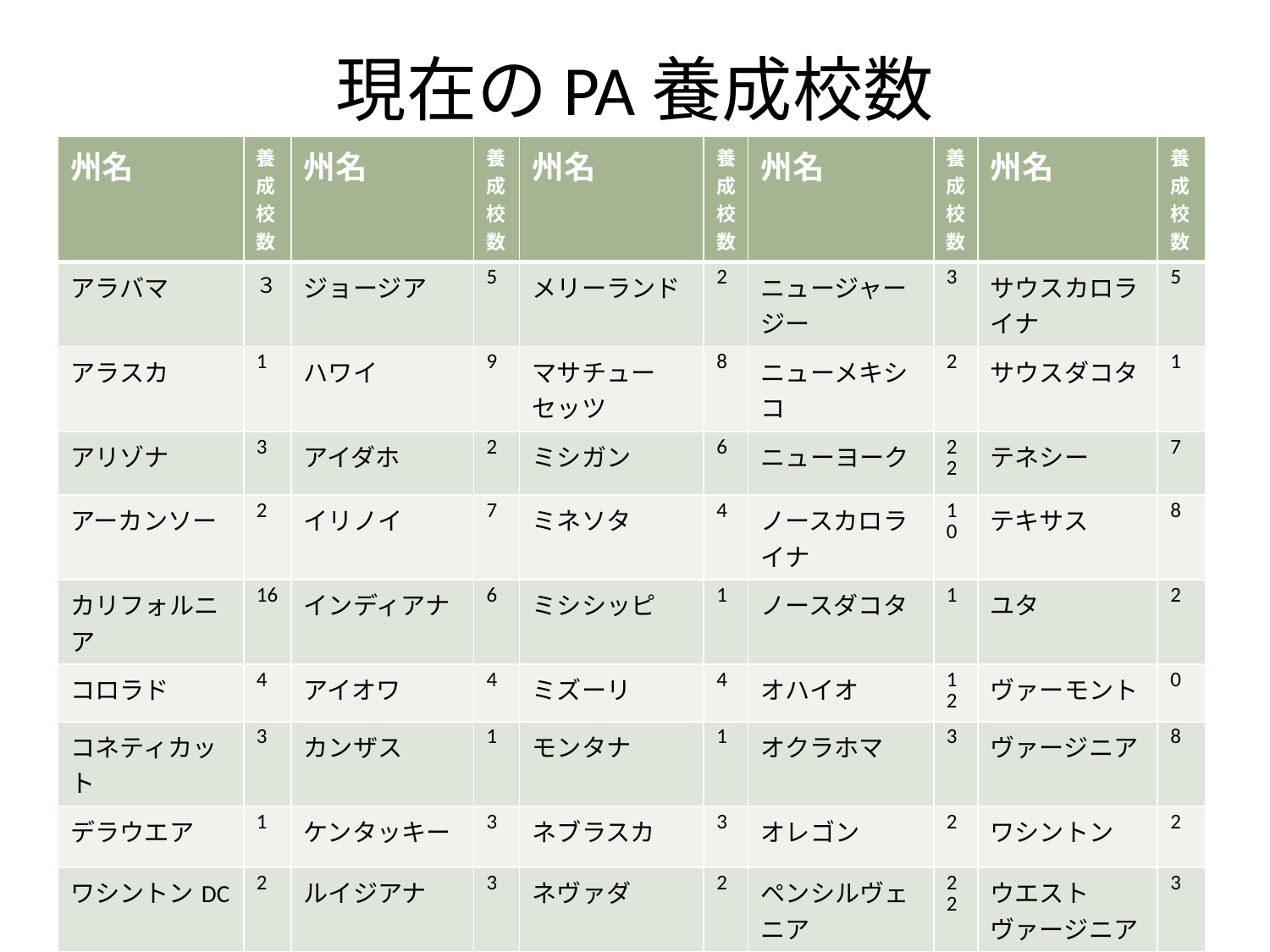

# 現在のPA養成校数
| 州名 | 養成校数 | 州名 | 養成校数 | 州名 | 養成校数 | 州名 | 養成校数 | 州名 | 養成校数 |
| --- | --- | --- | --- | --- | --- | --- | --- | --- | --- |
| アラバマ | ３ | ジョージア | 5 | メリーランド | 2 | ニュージャージー | 3 | サウスカロライナ | 5 |
| アラスカ | 1 | ハワイ | 9 | マサチューセッツ | 8 | ニューメキシコ | 2 | サウスダコタ | 1 |
| アリゾナ | 3 | アイダホ | 2 | ミシガン | 6 | ニューヨーク | 22 | テネシー | 7 |
| アーカンソー | 2 | イリノイ | 7 | ミネソタ | 4 | ノースカロライナ | 10 | テキサス | 8 |
| カリフォルニア | 16 | インディアナ | 6 | ミシシッピ | 1 | ノースダコタ | 1 | ユタ | 2 |
| コロラド | 4 | アイオワ | 4 | ミズーリ | 4 | オハイオ | 12 | ヴァーモント | 0 |
| コネティカット | 3 | カンザス | 1 | モンタナ | 1 | オクラホマ | 3 | ヴァージニア | 8 |
| デラウエア | 1 | ケンタッキー | 3 | ネブラスカ | 3 | オレゴン | 2 | ワシントン | 2 |
| ワシントンDC | 2 | ルイジアナ | 3 | ネヴァダ | 2 | ペンシルヴェニア | 22 | ウエストヴァージニア | 3 |
| フロリダ | 15 | メイン | 1 | ニューハンプシャー | 2 | ロードアイランド | 2 | ウイスコンシン | 5 |